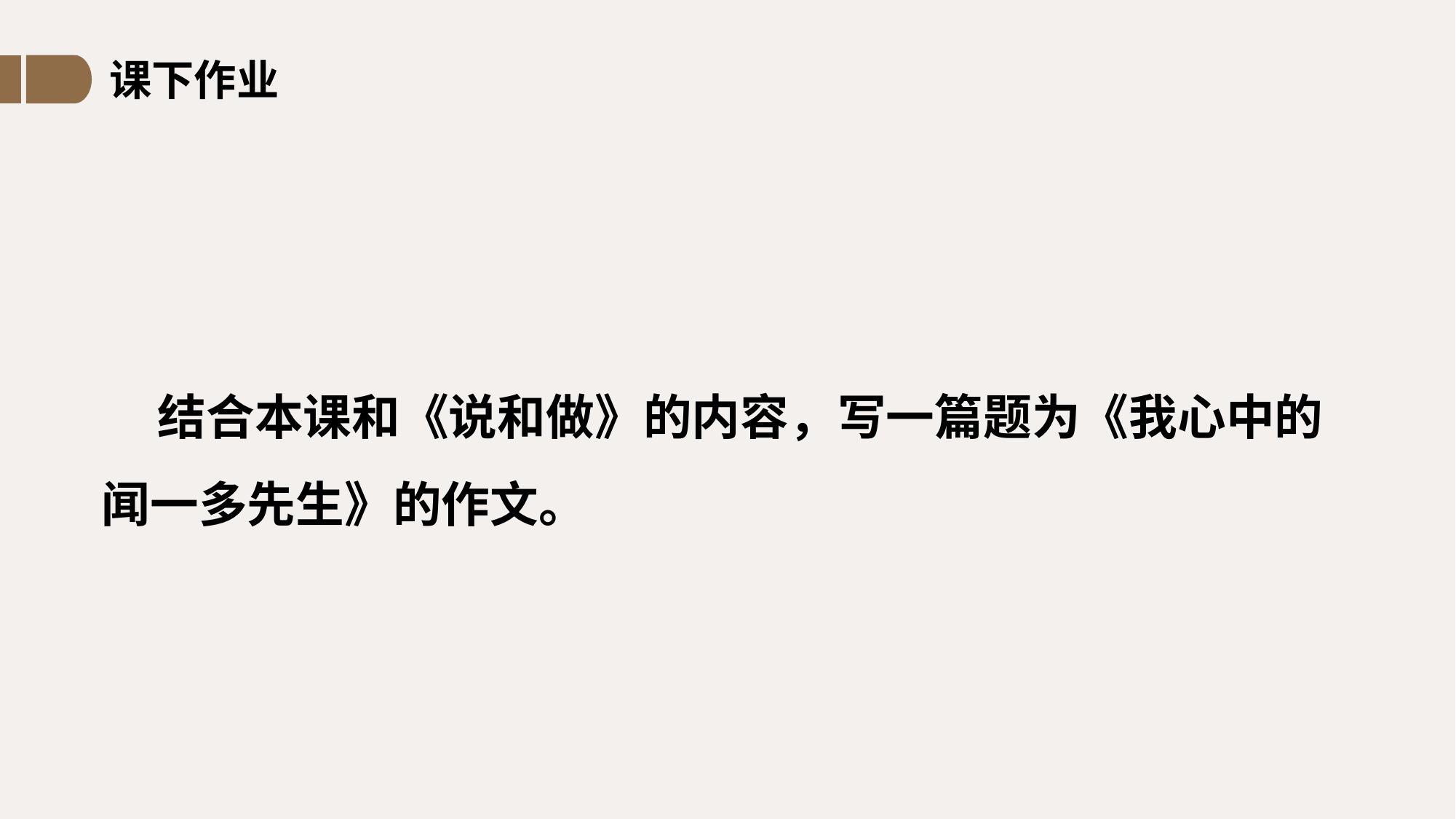

课下作业

    结合本课和《说和做》的内容，写一篇题为《我心中的闻一多先生》的作文。